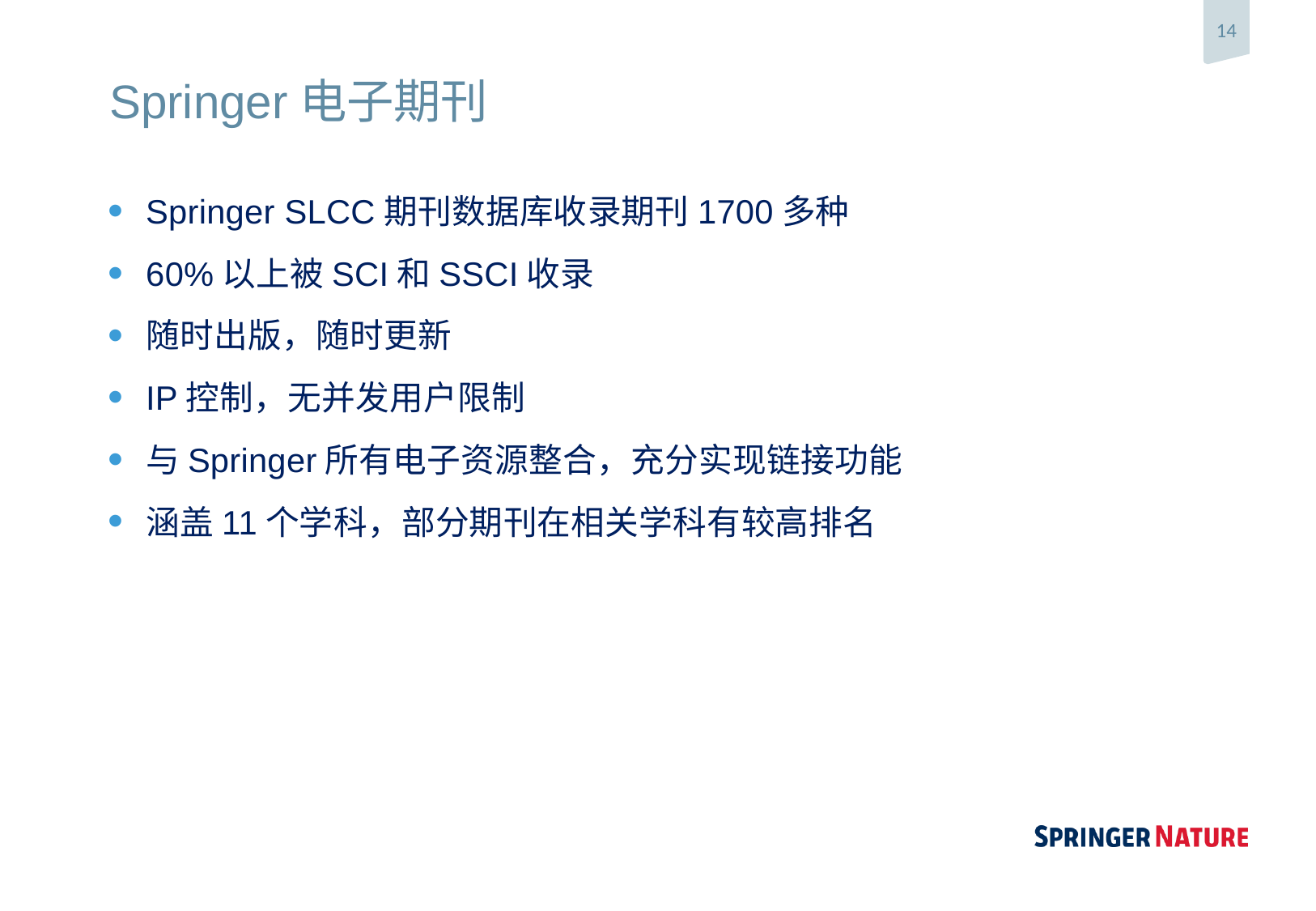

# Springer电子期刊
Springer SLCC期刊数据库收录期刊1700多种
60%以上被SCI和SSCI收录
随时出版，随时更新
IP控制，无并发用户限制
与Springer所有电子资源整合，充分实现链接功能
涵盖11个学科，部分期刊在相关学科有较高排名